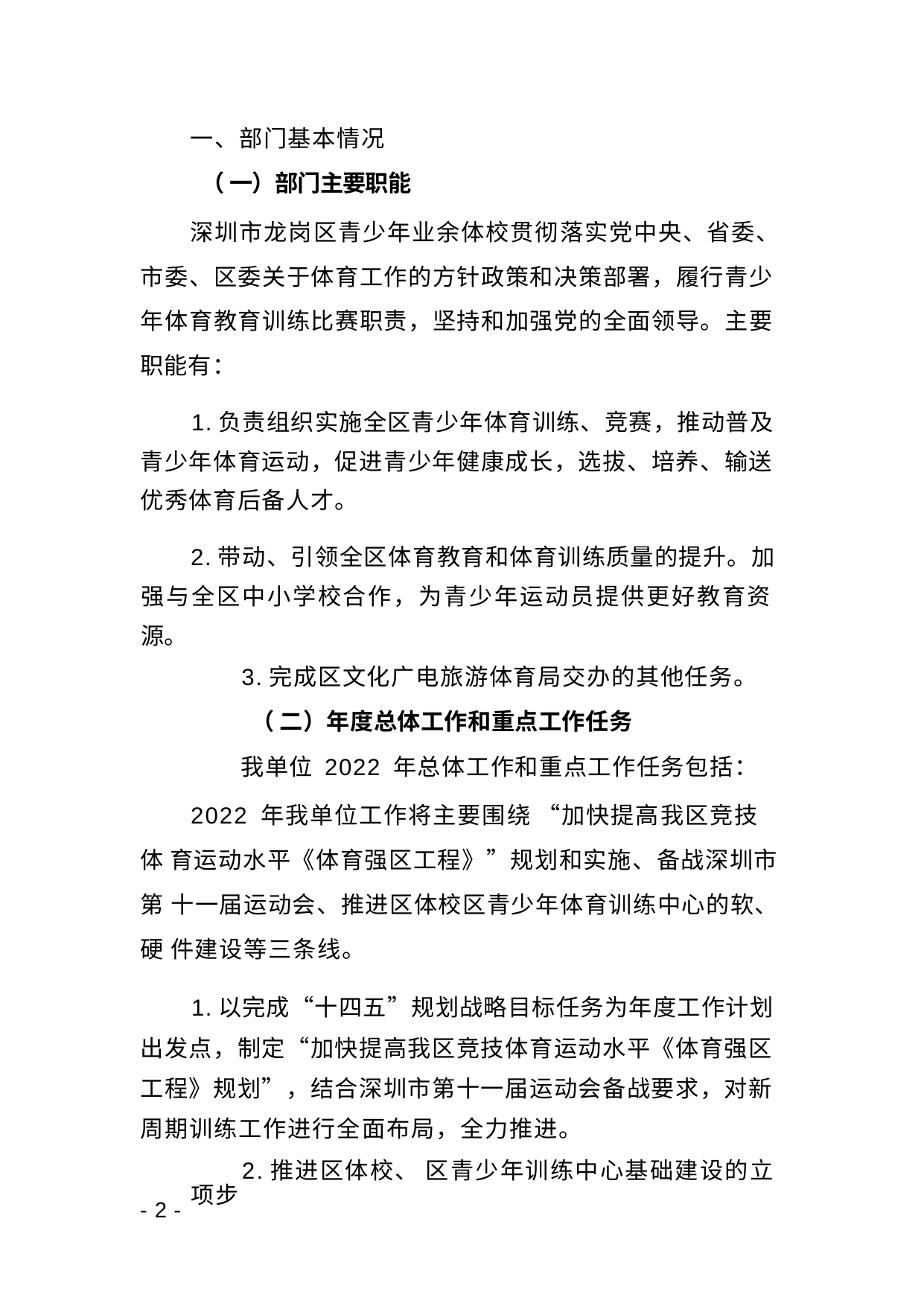

一、部门基本情况
（ 一）部门主要职能
深圳市龙岗区青少年业余体校贯彻落实党中央、省委、 市委、区委关于体育工作的方针政策和决策部署，履行青少 年体育教育训练比赛职责，坚持和加强党的全面领导。主要 职能有：
1.负责组织实施全区青少年体育训练、竞赛，推动普及 青少年体育运动，促进青少年健康成长，选拔、培养、输送 优秀体育后备人才。
2.带动、引领全区体育教育和体育训练质量的提升。加 强与全区中小学校合作，为青少年运动员提供更好教育资 源。
3.完成区文化广电旅游体育局交办的其他任务。
（ 二）年度总体工作和重点工作任务
我单位 2022 年总体工作和重点工作任务包括：
2022 年我单位工作将主要围绕 “加快提高我区竞技体 育运动水平《体育强区工程》”规划和实施、备战深圳市第 十一届运动会、推进区体校区青少年体育训练中心的软、硬 件建设等三条线。
1.以完成“十四五”规划战略目标任务为年度工作计划 出发点，制定“加快提高我区竞技体育运动水平《体育强区 工程》规划”，结合深圳市第十一届运动会备战要求，对新 周期训练工作进行全面布局，全力推进。

2.推进区体校、 区青少年训练中心基础建设的立项步

- 2 -